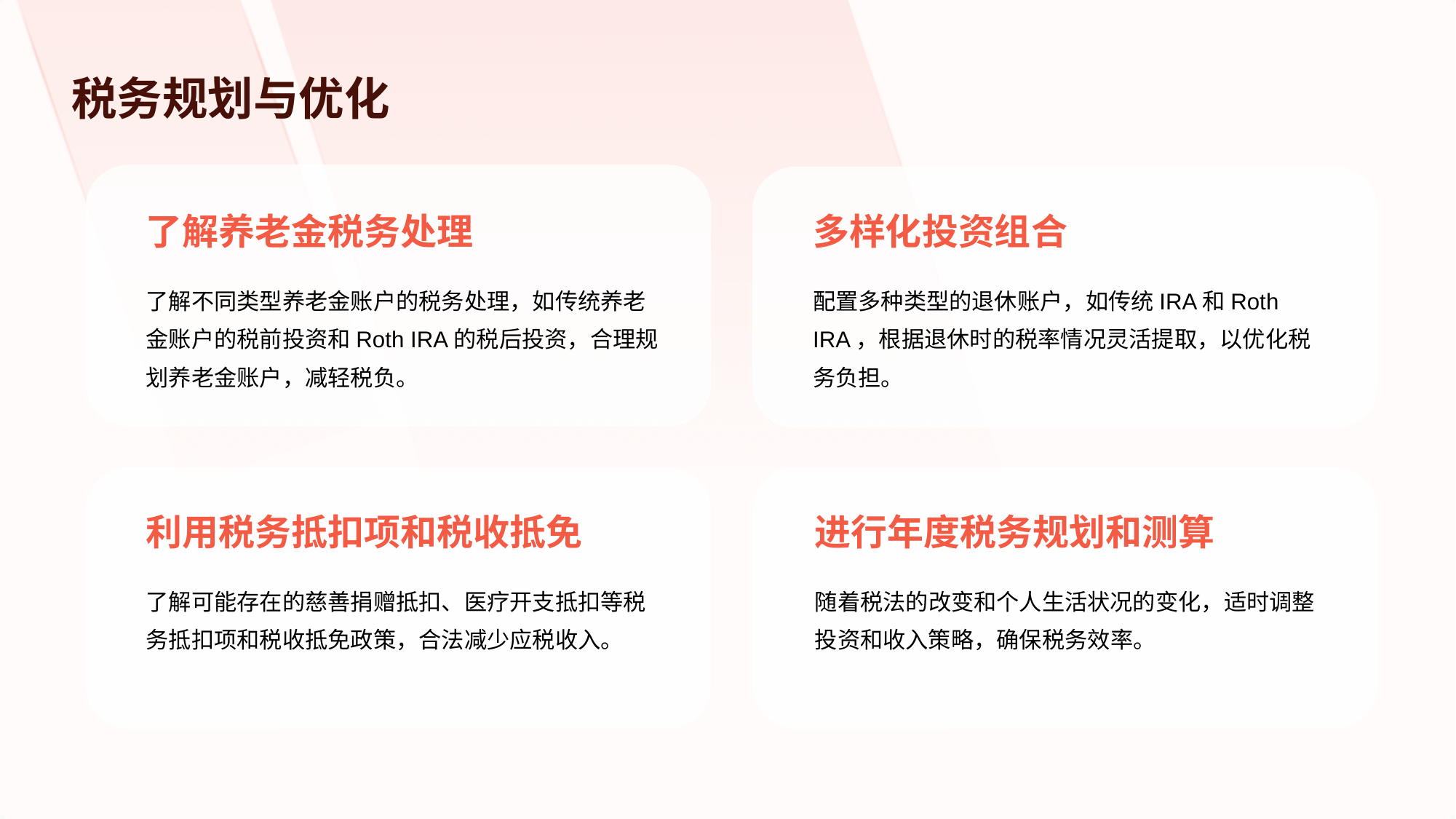

税务规划与优化

了解养老金税务处理
多样化投资组合
了解不同类型养老金账户的税务处理，如传统养老金账户的税前投资和Roth IRA的税后投资，合理规划养老金账户，减轻税负。
配置多种类型的退休账户，如传统IRA和Roth IRA，根据退休时的税率情况灵活提取，以优化税务负担。

利用税务抵扣项和税收抵免
进行年度税务规划和测算
了解可能存在的慈善捐赠抵扣、医疗开支抵扣等税务抵扣项和税收抵免政策，合法减少应税收入。
随着税法的改变和个人生活状况的变化，适时调整投资和收入策略，确保税务效率。